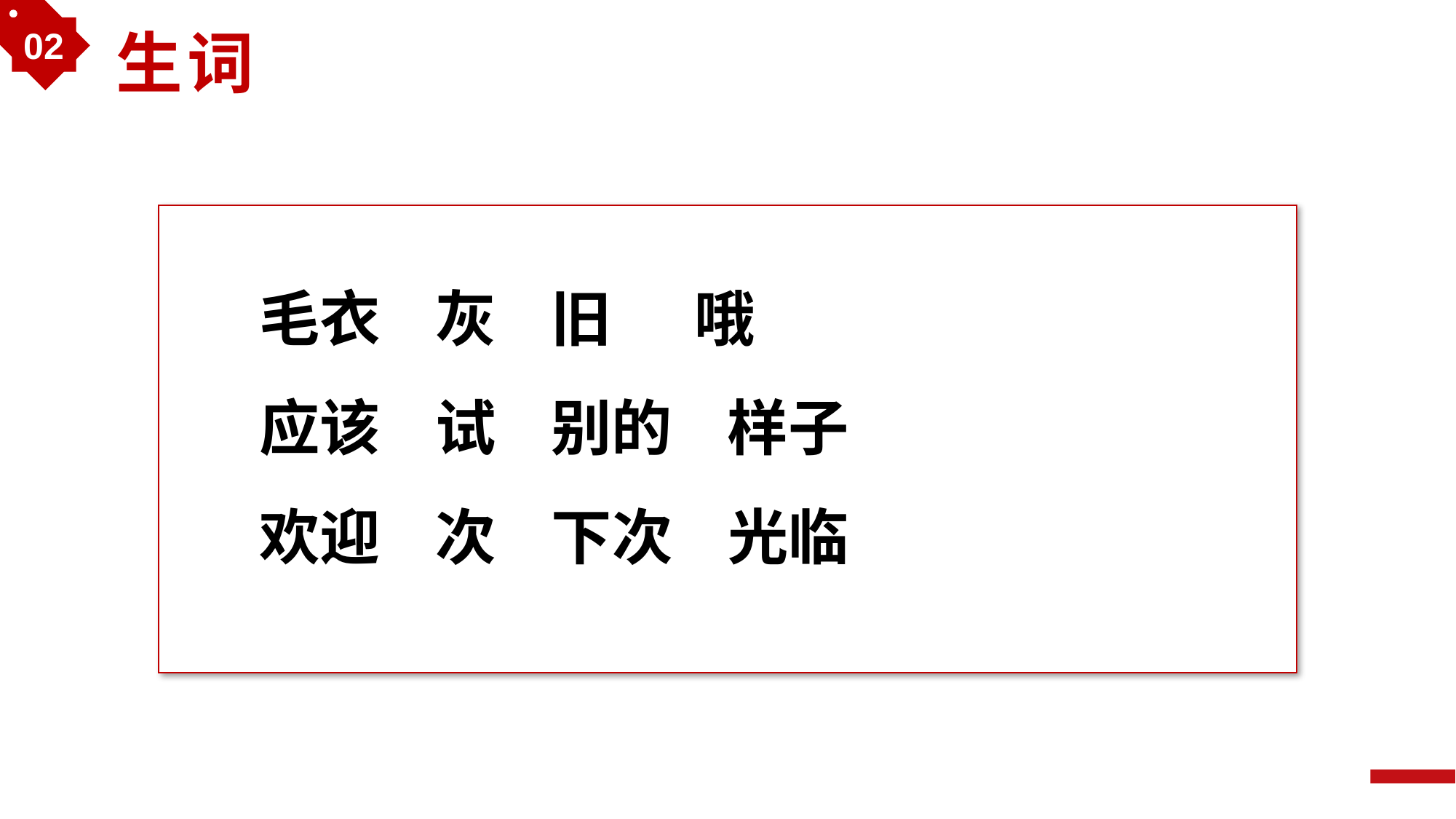

02
生词
敲    敲门   和    跟    一样
空    有空   打算  事  星期天
清华大学

毛衣    灰    旧      哦
应该    试    别的    样子
欢迎    次    下次    光临